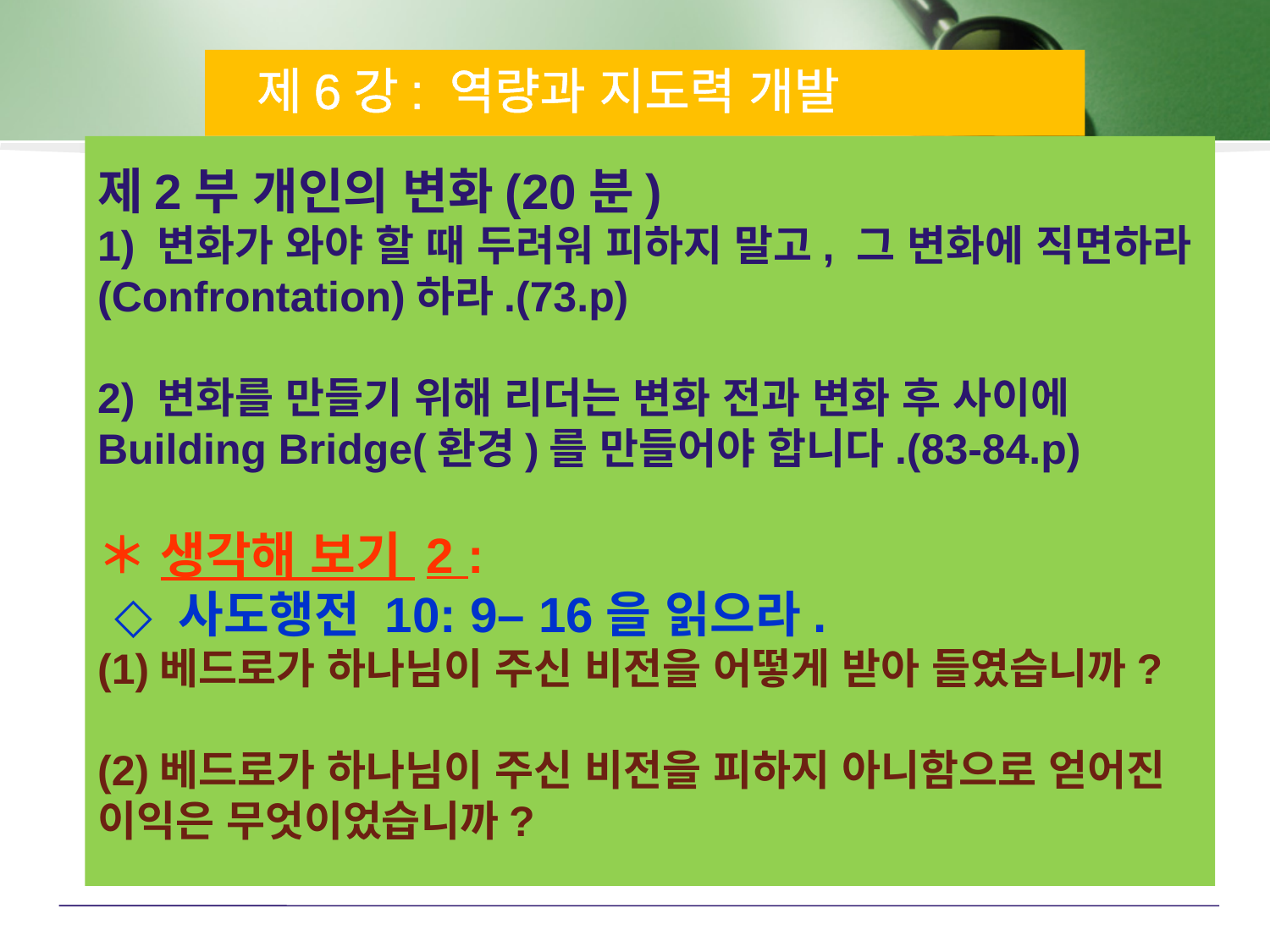

제6강: 역량과 지도력 개발
제2부 개인의 변화(20분)
1) 변화가 와야 할 때 두려워 피하지 말고, 그 변화에 직면하라(Confrontation)하라.(73.p)
2) 변화를 만들기 위해 리더는 변화 전과 변화 후 사이에 Building Bridge(환경)를 만들어야 합니다.(83-84.p)
＊ 생각해 보기 2 :
 ◇ 사도행전 10: 9– 16을 읽으라.
(1)베드로가 하나님이 주신 비전을 어떻게 받아 들였습니까?
(2)베드로가 하나님이 주신 비전을 피하지 아니함으로 얻어진 이익은 무엇이었습니까?